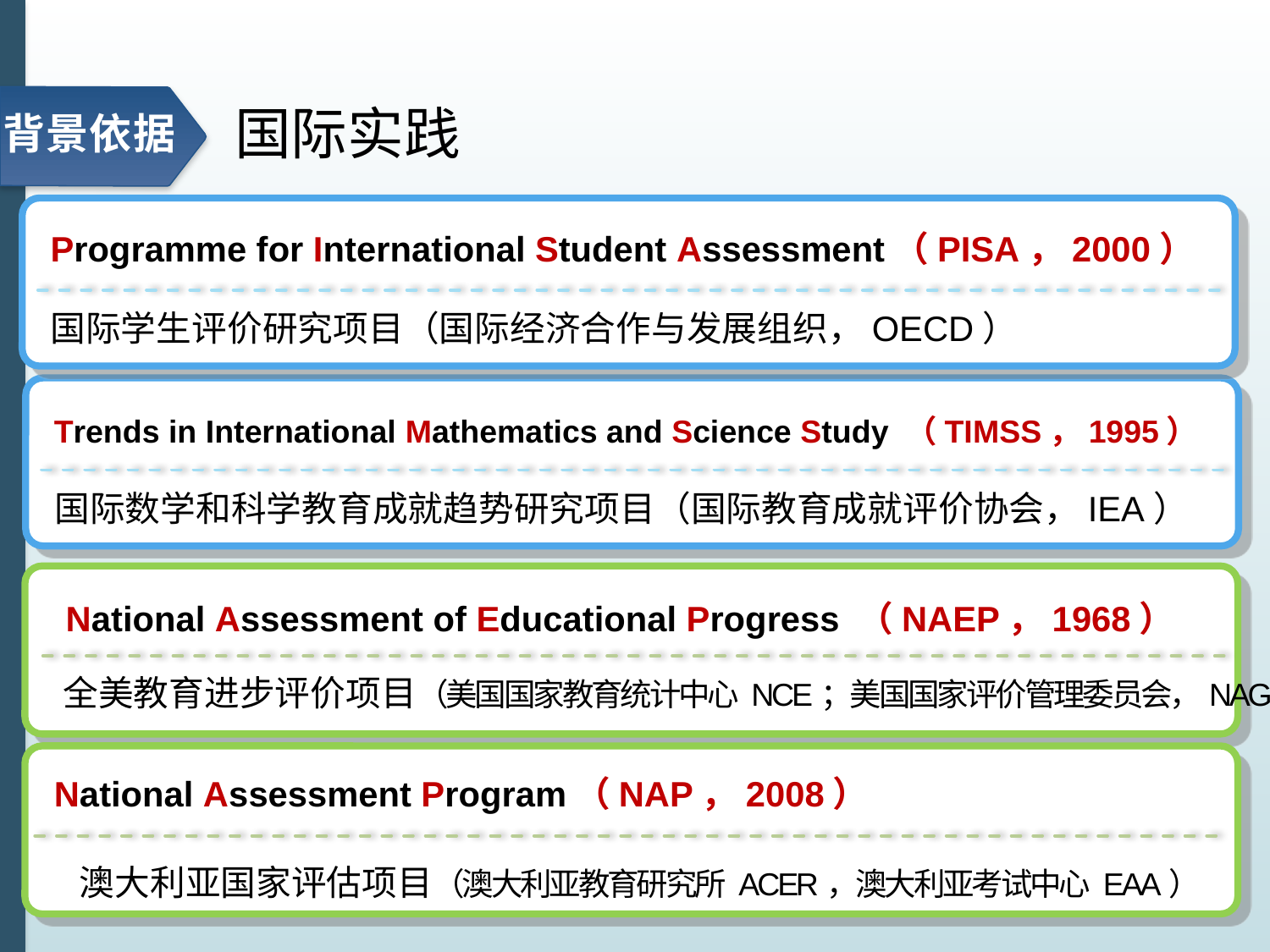

# 国际实践
背景依据

Programme for International Student Assessment（PISA，2000）
国际学生评价研究项目（国际经济合作与发展组织，OECD）

Trends in International Mathematics and Science Study （TIMSS，1995）
国际数学和科学教育成就趋势研究项目（国际教育成就评价协会，IEA）

National Assessment of Educational Progress （NAEP，1968）
全美教育进步评价项目（美国国家教育统计中心 NCE；美国国家评价管理委员会，NAGB)

National Assessment Program（NAP，2008）
 澳大利亚国家评估项目（澳大利亚教育研究所 ACER，澳大利亚考试中心 EAA）